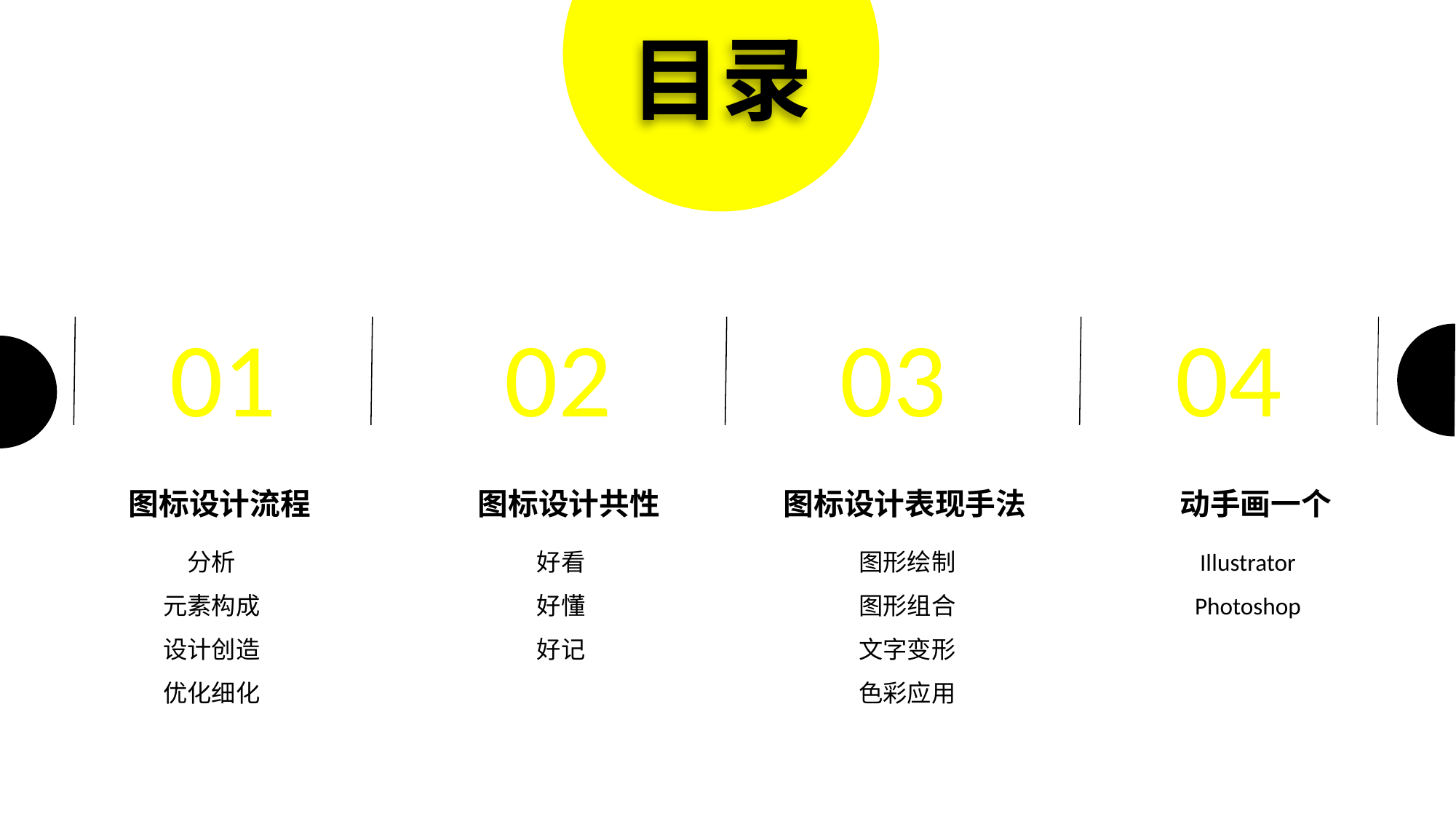

目录
01
02
03
04

图标设计流程
图标设计共性
图标设计表现手法
动手画一个
分析
元素构成
设计创造
优化细化
好看
好懂
好记
图形绘制
图形组合
文字变形
色彩应用
Illustrator
Photoshop